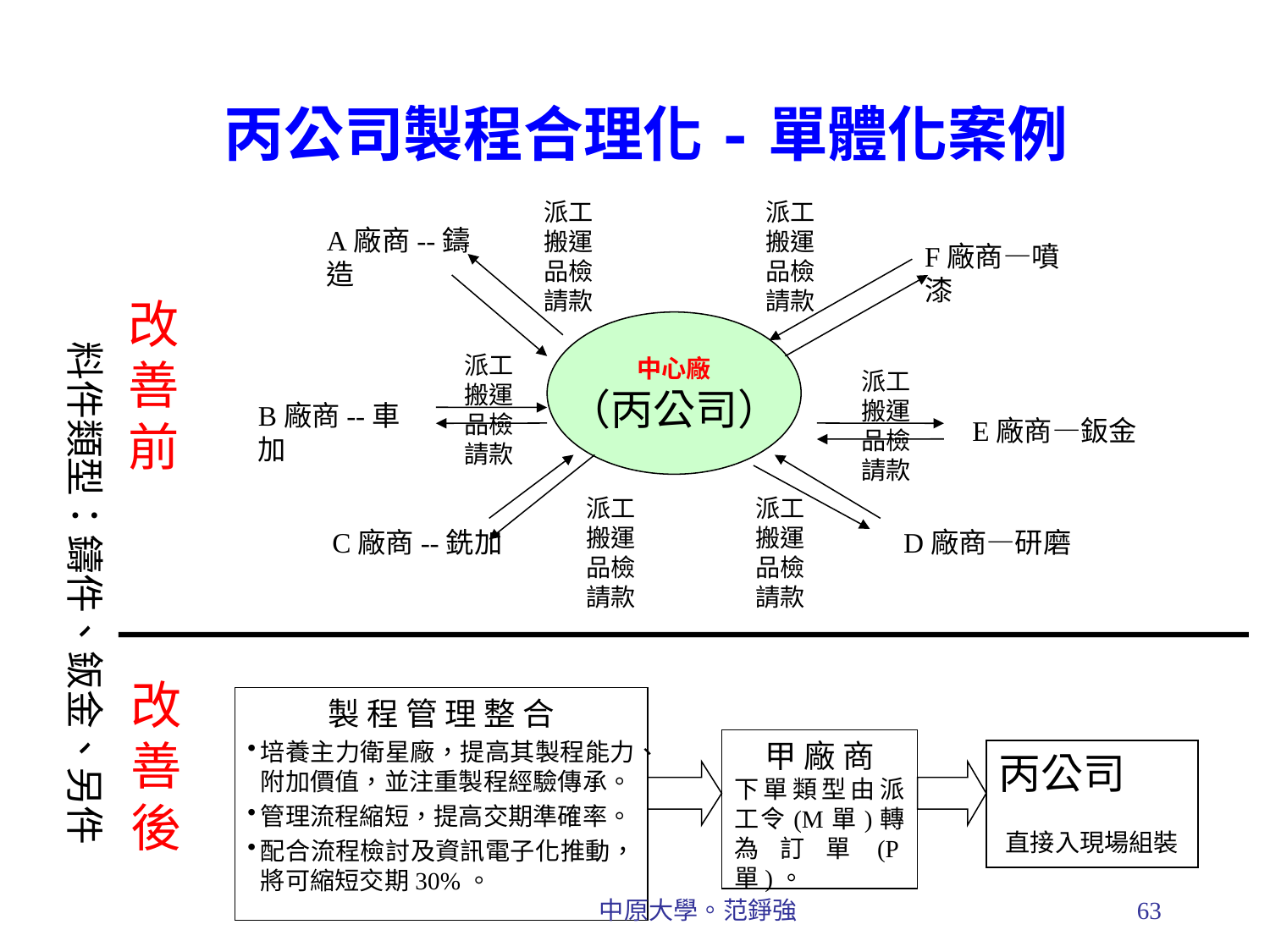

# 丙公司製程合理化-單體化案例
派工
搬運
品檢
請款
派工
搬運
品檢
請款
A廠商--鑄造
F廠商—噴漆

改
善
前
中心廠
（丙公司）
料件類型：鑄件、鈑金、另件
派工
搬運
品檢
請款
派工
搬運
品檢
請款
B廠商--車加

E廠商—鈑金

派工
搬運
品檢
請款
派工
搬運
品檢
請款
C廠商--銑加
D廠商—研磨

改善後
製 程 管 理 整 合
培養主力衛星廠，提高其製程能力、附加價值，並注重製程經驗傳承。
管理流程縮短，提高交期準確率。
配合流程檢討及資訊電子化推動，將可縮短交期30%。
甲 廠 商
下單類型由派工令(M單)轉為訂單(P單)。
丙公司

直接入現場組裝

中原大學。范錚強
63